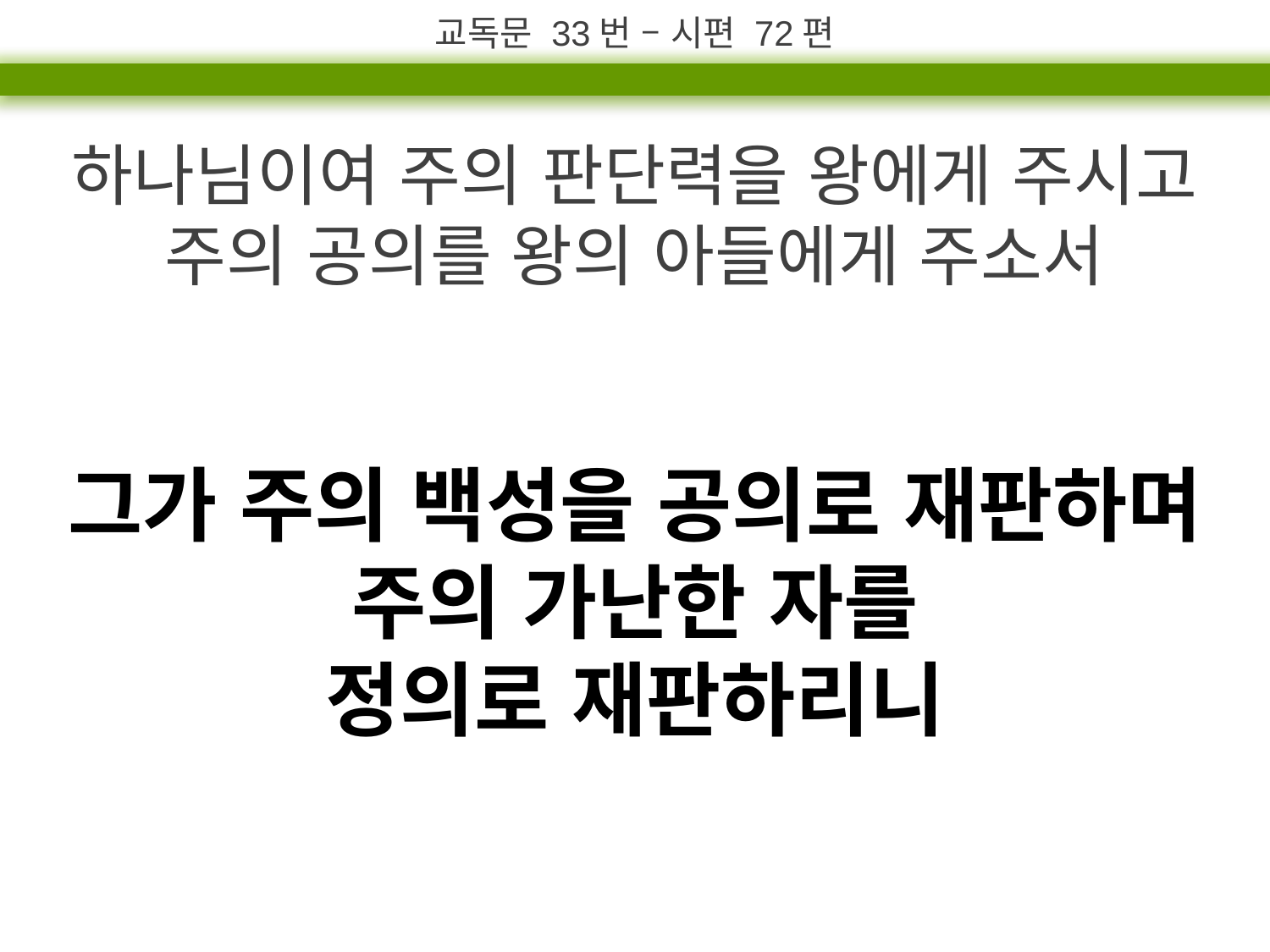

교독문 33번 – 시편 72편

하나님이여 주의 판단력을 왕에게 주시고
주의 공의를 왕의 아들에게 주소서
그가 주의 백성을 공의로 재판하며
주의 가난한 자를
정의로 재판하리니